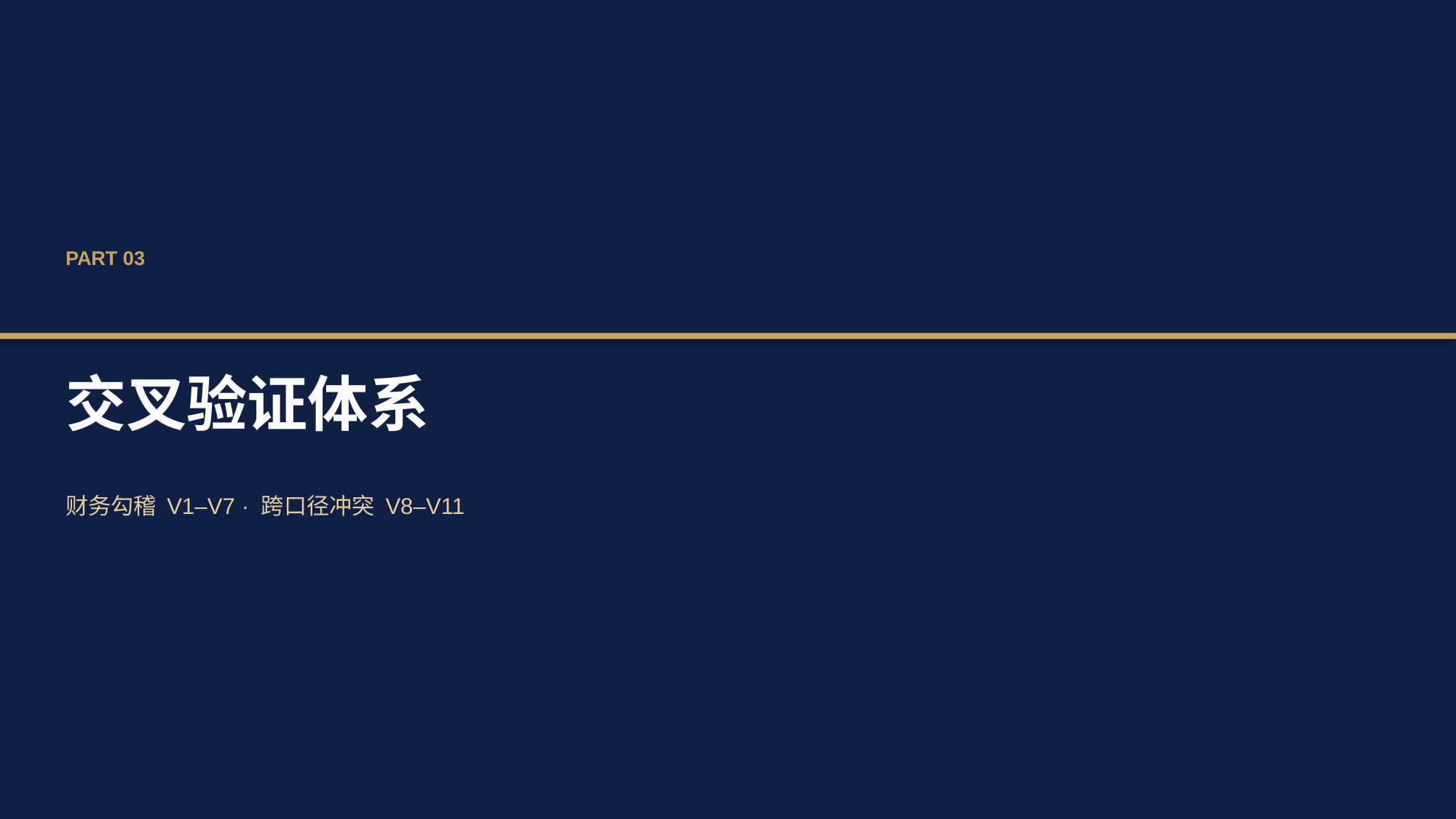

PART 03

交叉验证体系
财务勾稽 V1–V7 · 跨口径冲突 V8–V11